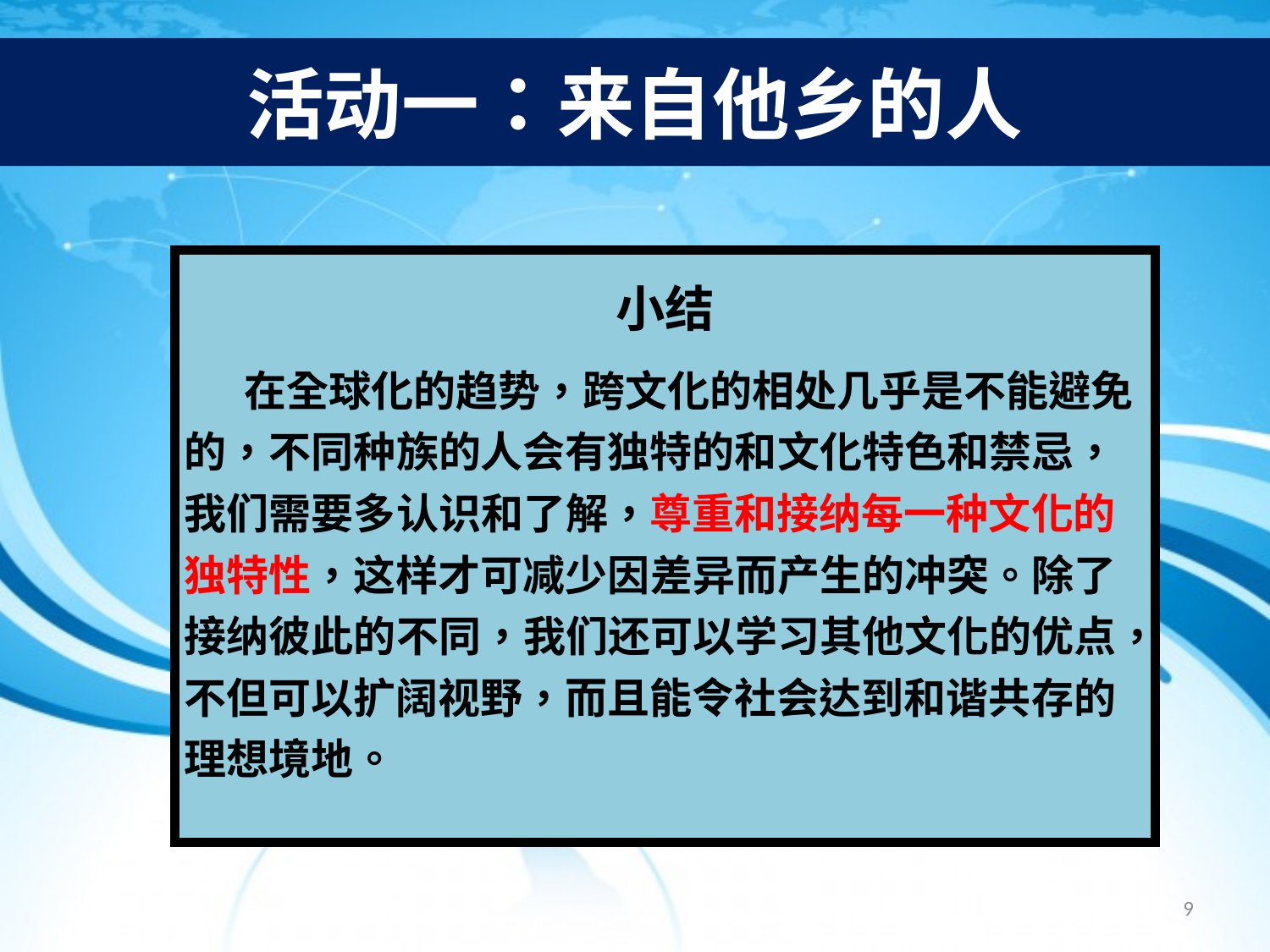

# 活动一：来自他乡的人
| 小结 在全球化的趋势，跨文化的相处几乎是不能避免的，不同种族的人会有独特的和文化特色和禁忌，我们需要多认识和了解，尊重和接纳每一种文化的独特性，这样才可减少因差异而产生的冲突。除了接纳彼此的不同，我们还可以学习其他文化的优点，不但可以扩阔视野，而且能令社会达到和谐共存的理想境地。 |
| --- |
9